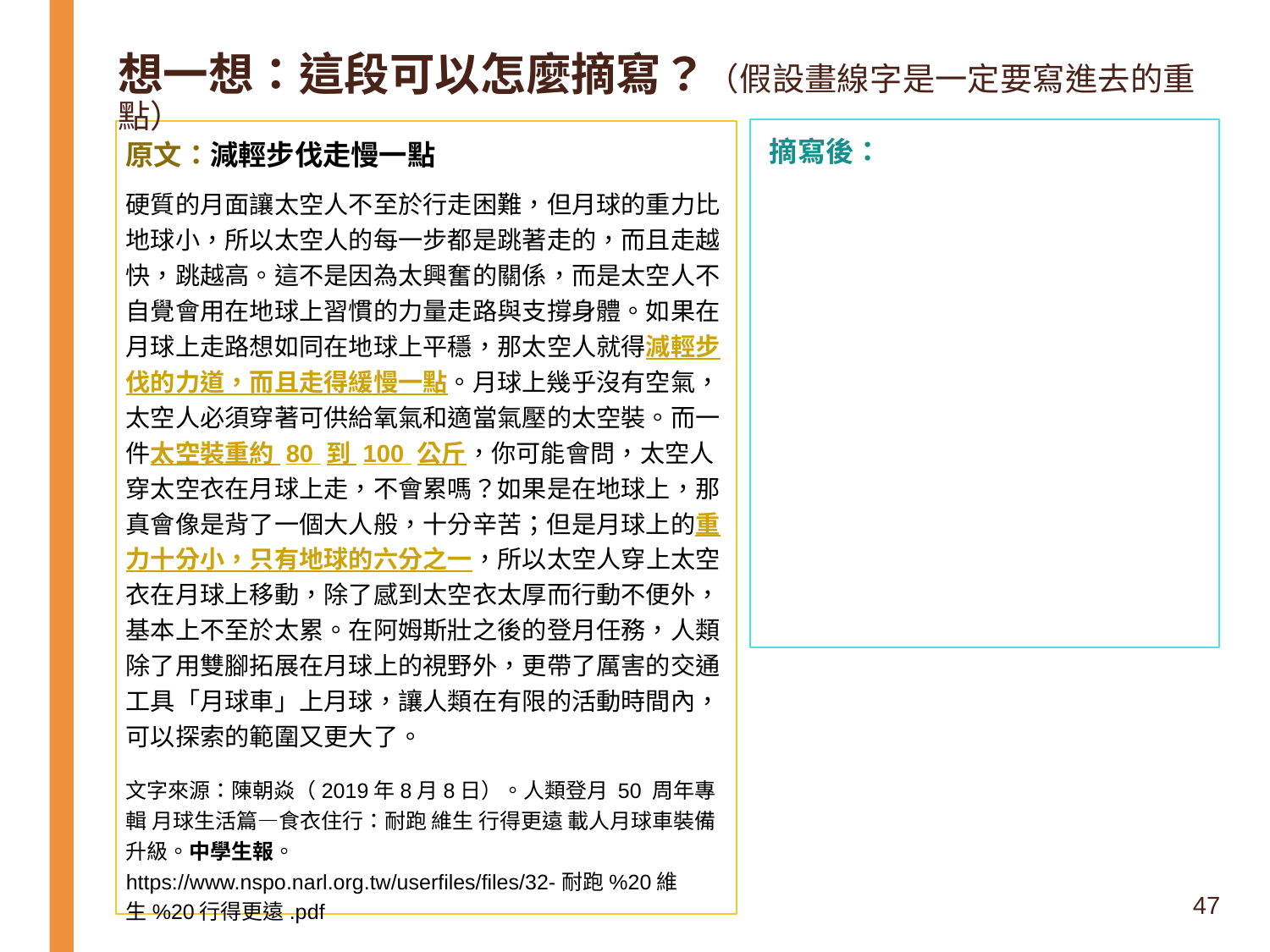

# 想一想：這段可以怎麼摘寫？（假設畫線字是一定要寫進去的重點）

原文：減輕步伐走慢一點
硬質的月面讓太空人不至於行走困難，但月球的重力比地球小，所以太空人的每一步都是跳著走的，而且走越快，跳越高。這不是因為太興奮的關係，而是太空人不自覺會用在地球上習慣的力量走路與支撐身體。如果在月球上走路想如同在地球上平穩，那太空人就得減輕步伐的力道，而且走得緩慢一點。月球上幾乎沒有空氣，太空人必須穿著可供給氧氣和適當氣壓的太空裝。而一件太空裝重約 80 到 100 公斤，你可能會問，太空人穿太空衣在月球上走，不會累嗎？如果是在地球上，那真會像是背了一個大人般，十分辛苦；但是月球上的重力十分小，只有地球的六分之一，所以太空人穿上太空衣在月球上移動，除了感到太空衣太厚而行動不便外，基本上不至於太累。在阿姆斯壯之後的登月任務，人類除了用雙腳拓展在月球上的視野外，更帶了厲害的交通工具「月球車」上月球，讓人類在有限的活動時間內，可以探索的範圍又更大了。
文字來源：陳朝焱（2019年8月8日）。人類登月 50 周年專輯 月球生活篇—食衣住行：耐跑 維生 行得更遠 載人月球車裝備升級。中學生報。 https://www.nspo.narl.org.tw/userfiles/files/32-耐跑%20維生%20行得更遠.pdf
摘寫後：
47